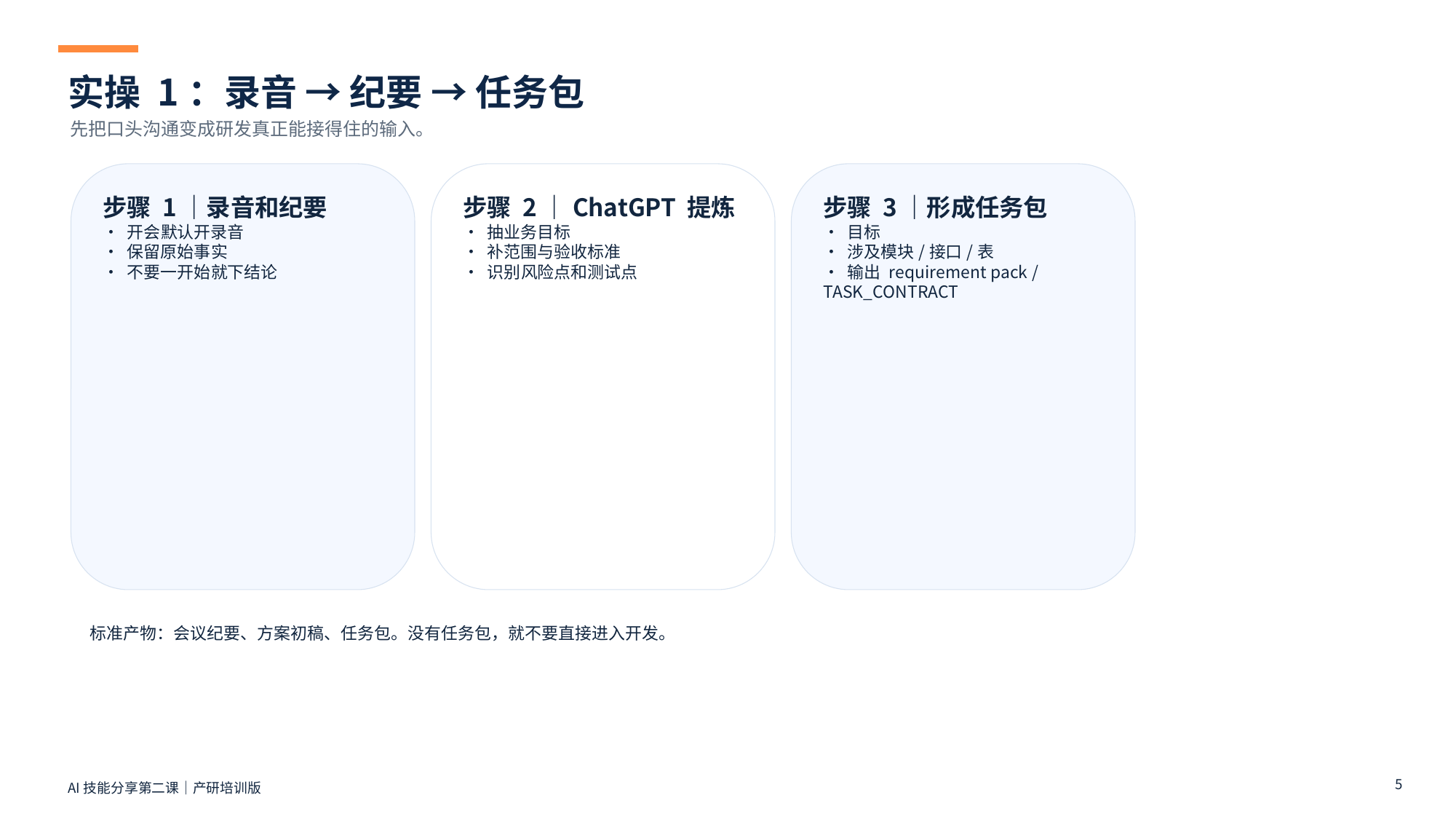

实操 1：录音 → 纪要 → 任务包
先把口头沟通变成研发真正能接得住的输入。
步骤 1｜录音和纪要
• 开会默认开录音
• 保留原始事实
• 不要一开始就下结论
步骤 2｜ChatGPT 提炼
• 抽业务目标
• 补范围与验收标准
• 识别风险点和测试点
步骤 3｜形成任务包
• 目标
• 涉及模块/接口/表
• 输出 requirement pack / TASK_CONTRACT
标准产物：会议纪要、方案初稿、任务包。没有任务包，就不要直接进入开发。
5
AI技能分享第二课｜产研培训版